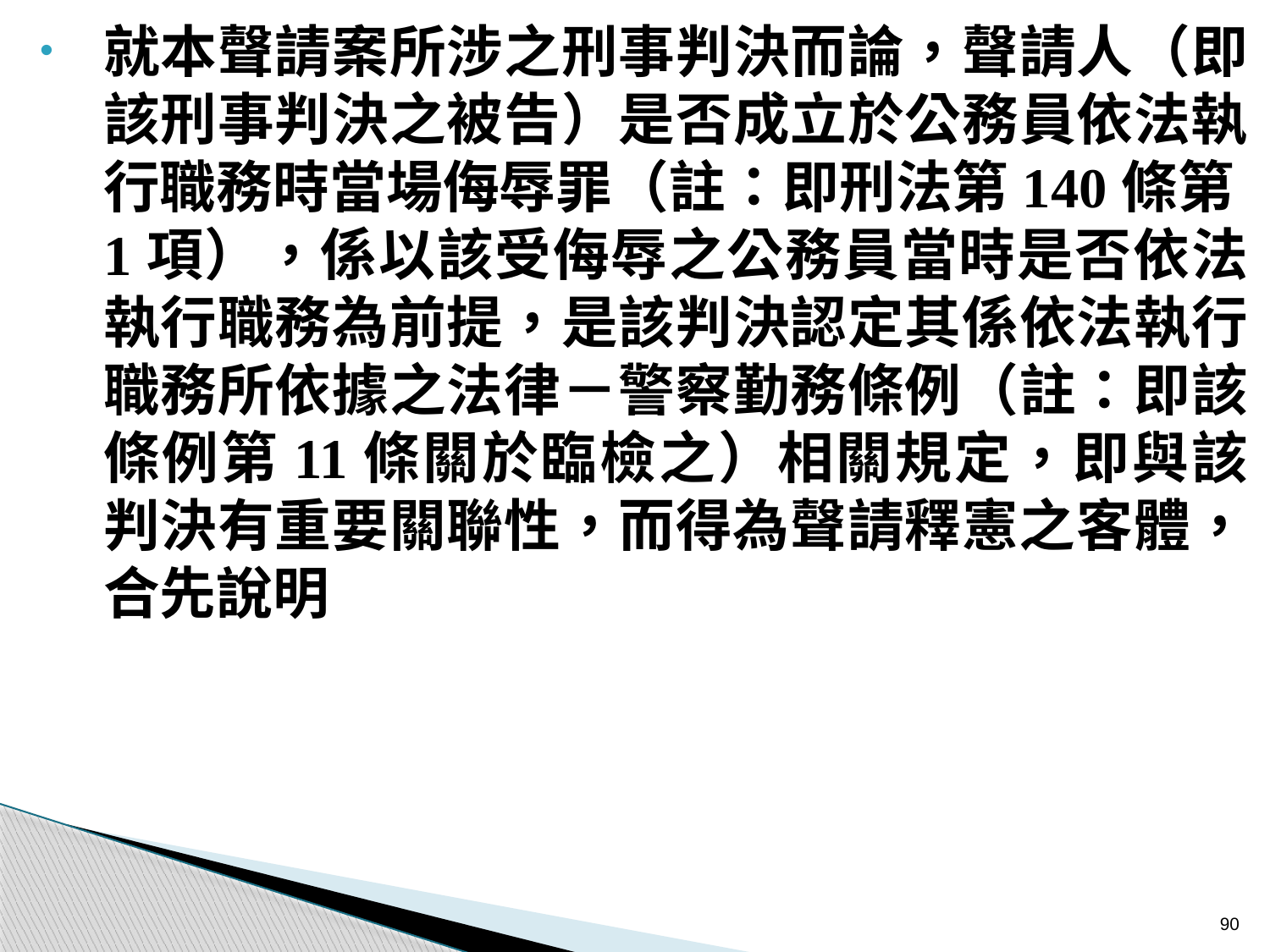

就本聲請案所涉之刑事判決而論，聲請人（即該刑事判決之被告）是否成立於公務員依法執行職務時當場侮辱罪（註：即刑法第140條第1項），係以該受侮辱之公務員當時是否依法執行職務為前提，是該判決認定其係依法執行職務所依據之法律－警察勤務條例（註：即該條例第11條關於臨檢之）相關規定，即與該判決有重要關聯性，而得為聲請釋憲之客體，合先說明

90